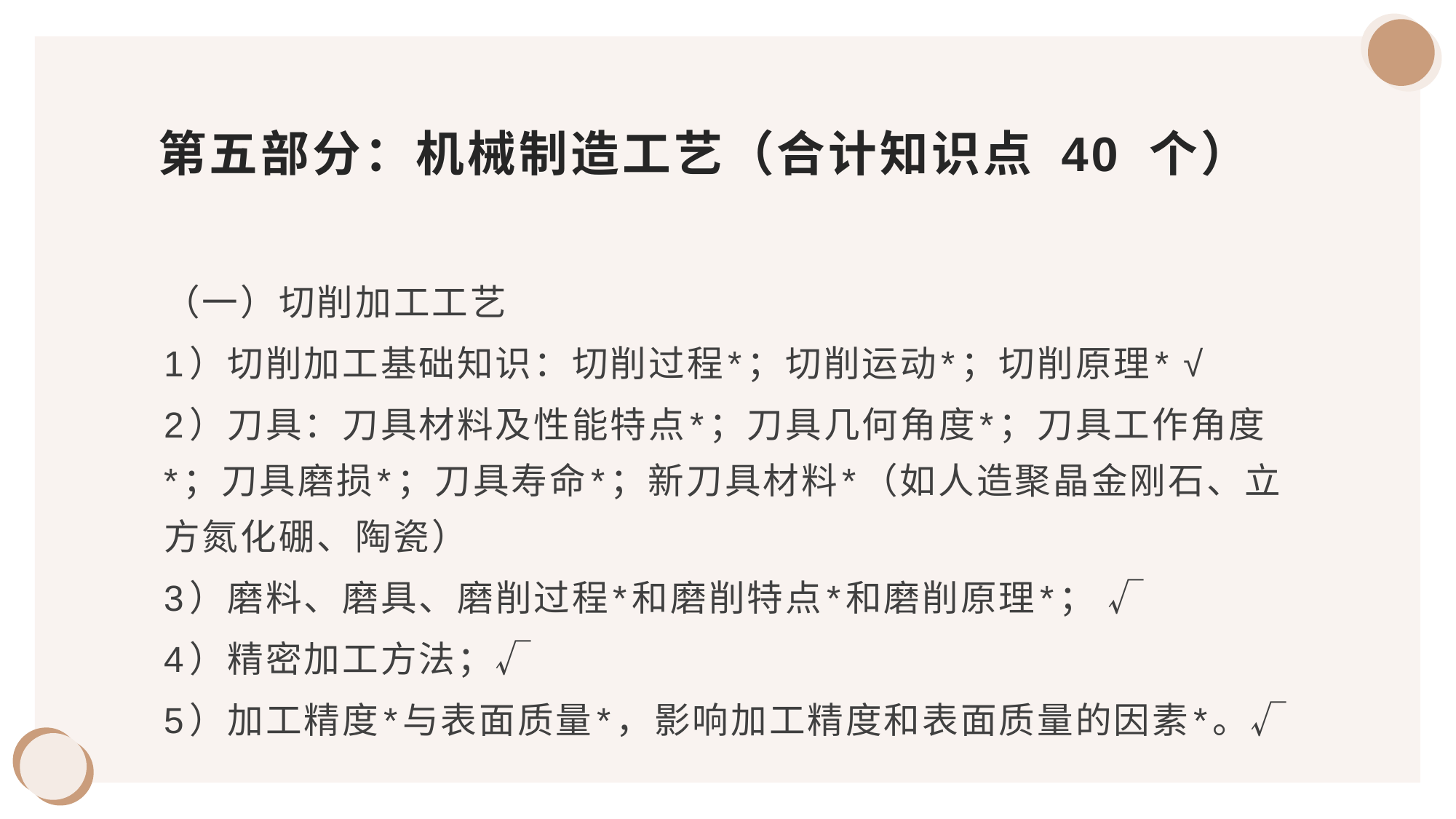

# 第五部分：机械制造工艺（合计知识点 40 个）
（一）切削加工工艺
1）切削加工基础知识：切削过程*；切削运动*；切削原理* √
2）刀具：刀具材料及性能特点*；刀具几何角度*；刀具工作角度*；刀具磨损*；刀具寿命*；新刀具材料*（如人造聚晶金刚石、立方氮化硼、陶瓷）
3）磨料、磨具、磨削过程*和磨削特点*和磨削原理*； √
4）精密加工方法；√
5）加工精度*与表面质量*，影响加工精度和表面质量的因素*。√